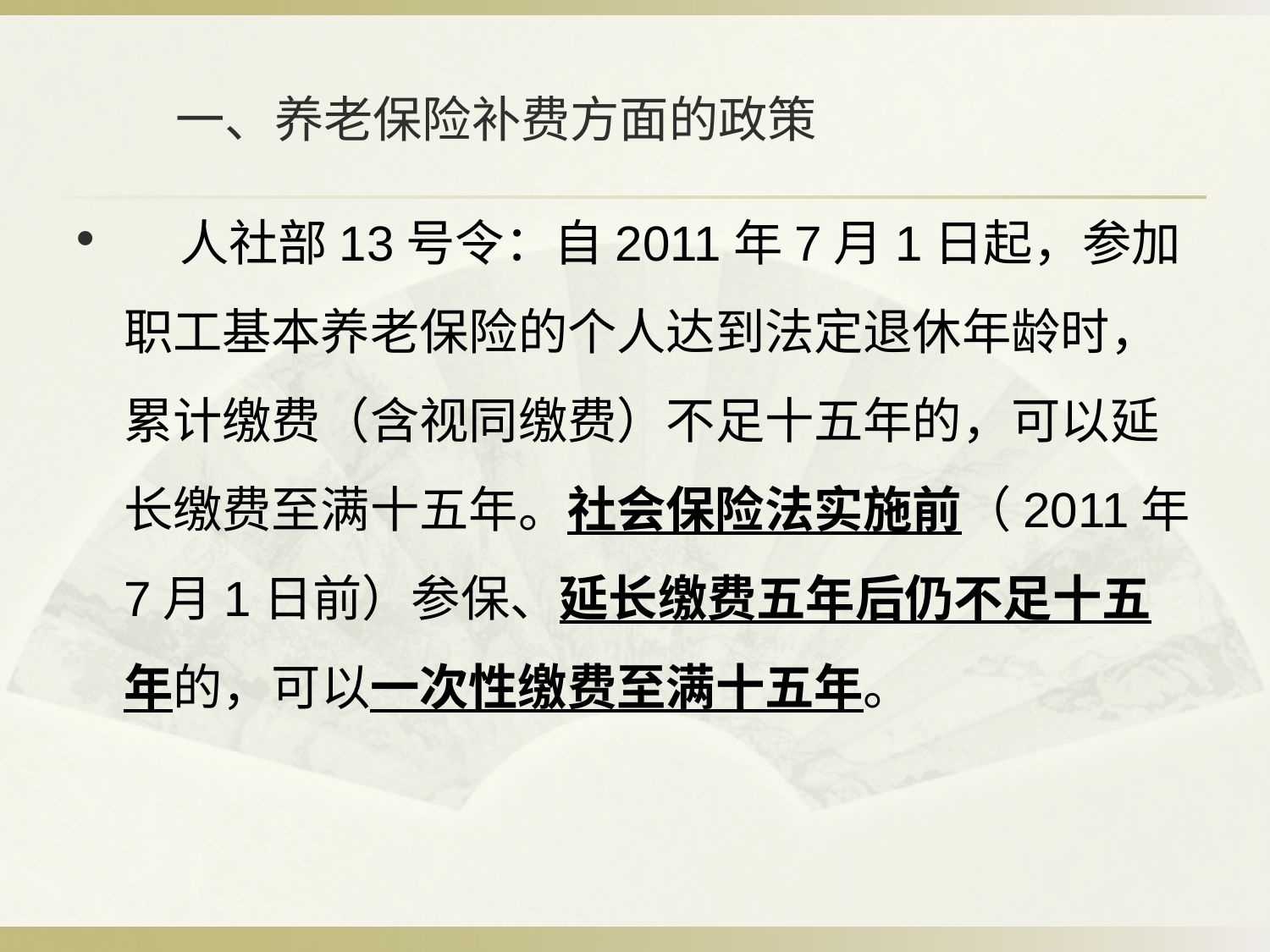

# 一、养老保险补费方面的政策
    人社部13号令：自2011年7月1日起，参加职工基本养老保险的个人达到法定退休年龄时，累计缴费（含视同缴费）不足十五年的，可以延长缴费至满十五年。社会保险法实施前（2011年7月1日前）参保、延长缴费五年后仍不足十五年的，可以一次性缴费至满十五年。